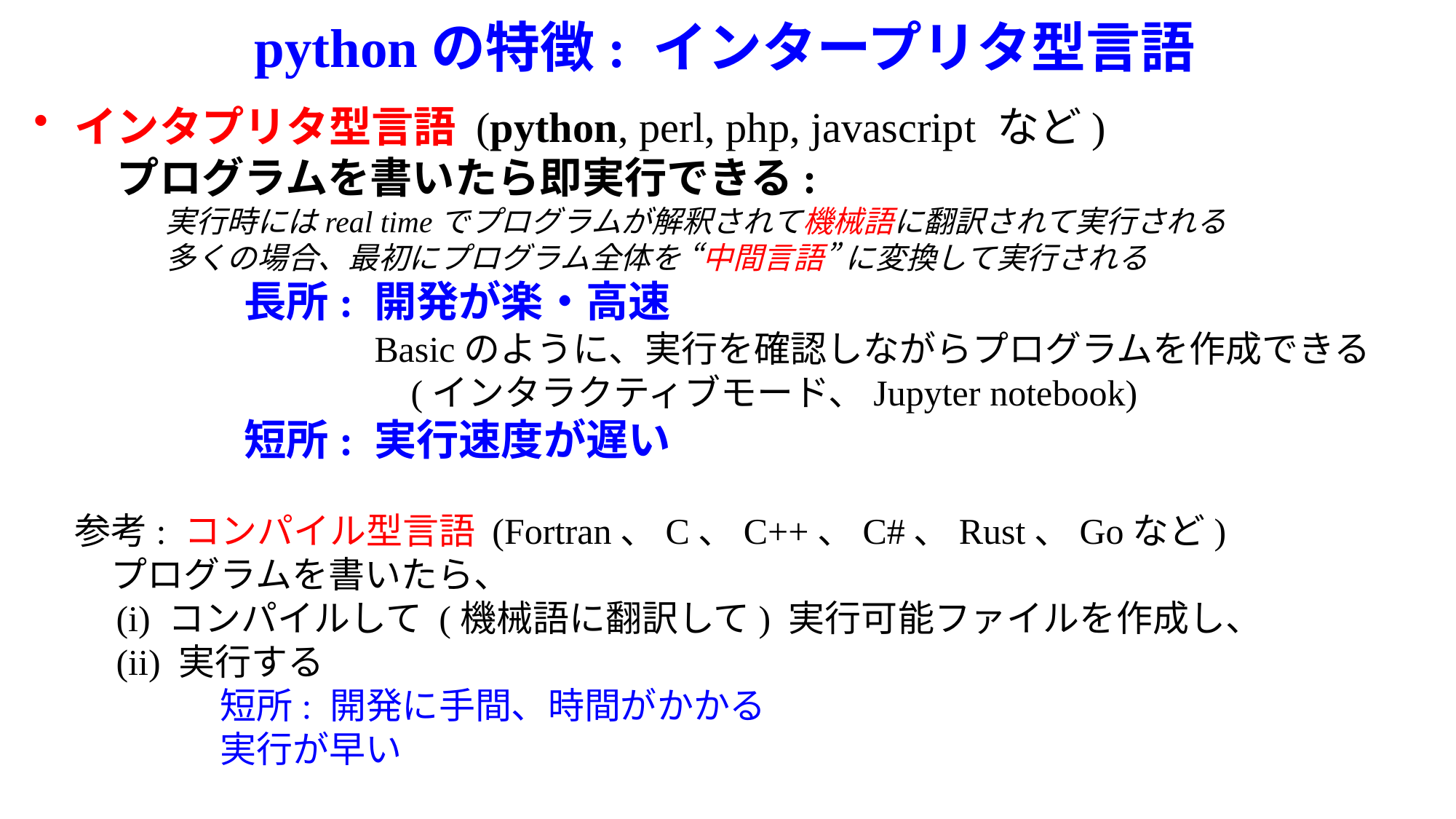

# pythonの特徴: インタープリタ型言語
インタプリタ型言語 (python, perl, php, javascript など)
　プログラムを書いたら即実行できる:
　　　実行時にはreal timeでプログラムが解釈されて機械語に翻訳されて実行される
　　　多くの場合、最初にプログラム全体を “中間言語” に変換して実行される
　　　　長所: 開発が楽・高速
　　　　　　　　Basicのように、実行を確認しながらプログラムを作成できる
　　　　　　　　　(インタラクティブモード、Jupyter notebook)
　　　　短所: 実行速度が遅い
参考: コンパイル型言語 (Fortran、C、C++、C#、Rust、Goなど)
　プログラムを書いたら、
    (i) コンパイルして (機械語に翻訳して) 実行可能ファイルを作成し、
    (ii) 実行する
　　　　短所: 開発に手間、時間がかかる
　　　　実行が早い